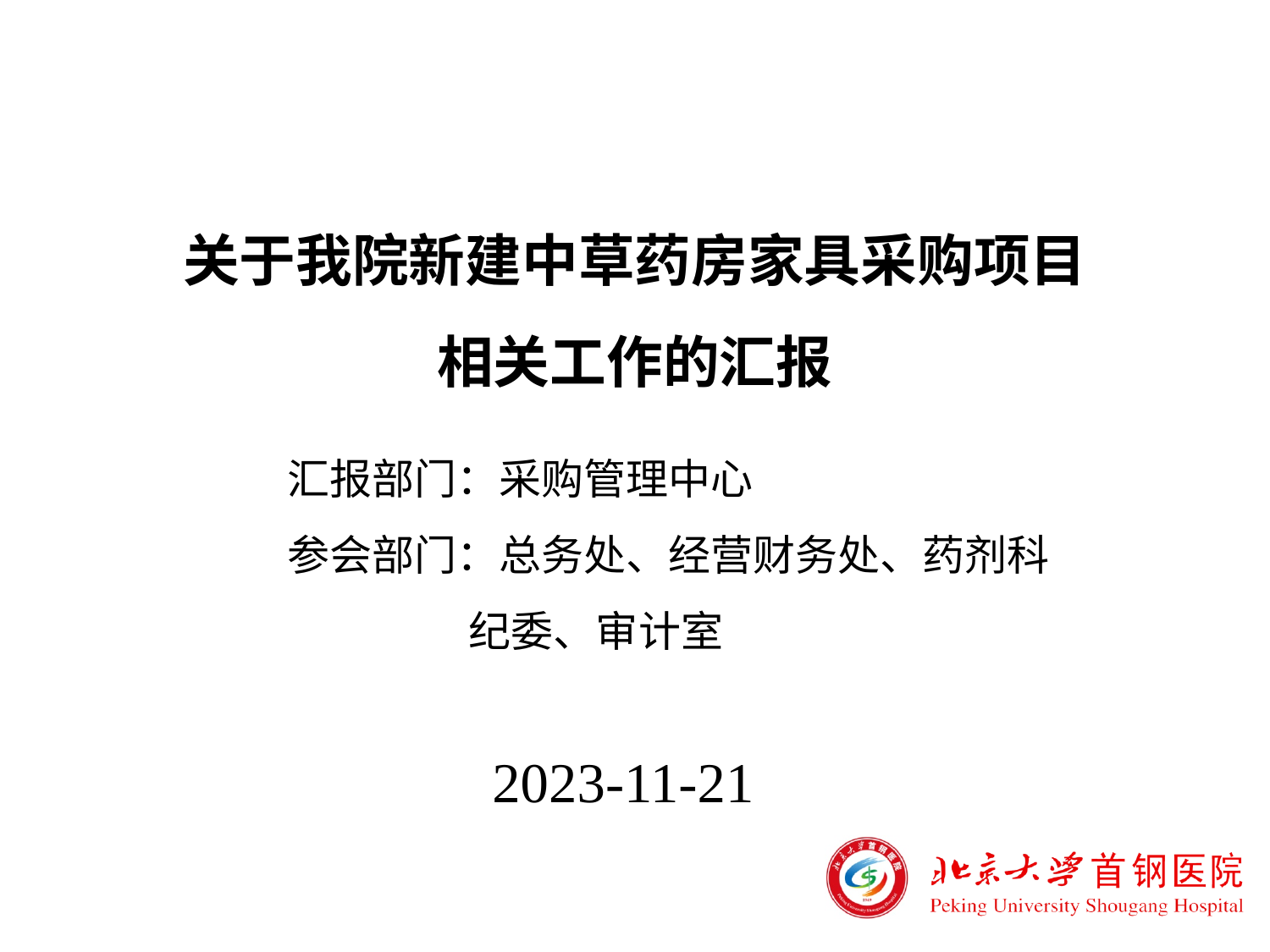

# 关于我院新建中草药房家具采购项目 相关工作的汇报
汇报部门：采购管理中心
参会部门：总务处、经营财务处、药剂科
                  纪委、审计室
2023-11-21